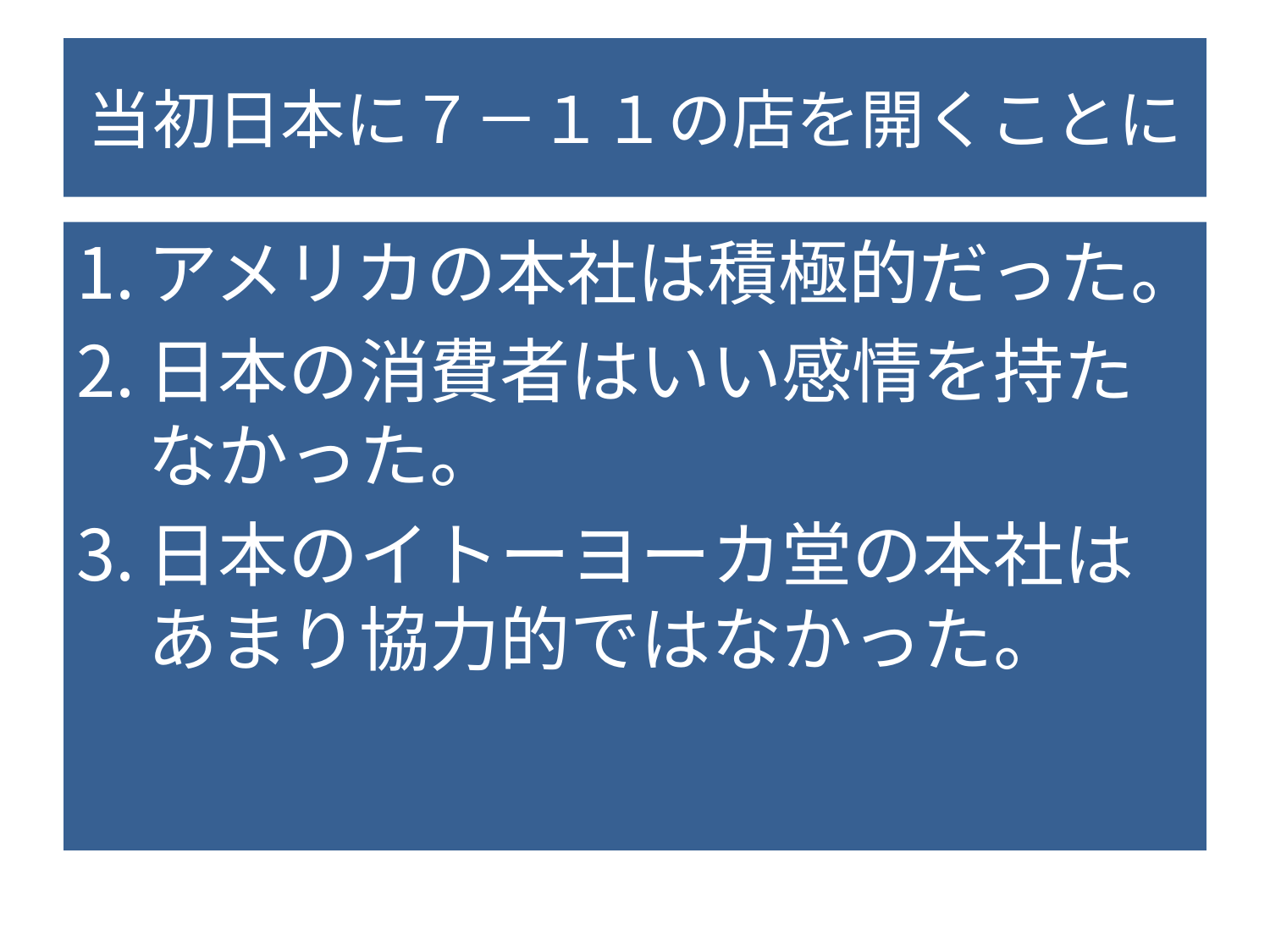

# 当初日本に７－１１の店を開くことに
アメリカの本社は積極的だった。
日本の消費者はいい感情を持たなかった。
日本のイトーヨーカ堂の本社はあまり協力的ではなかった。